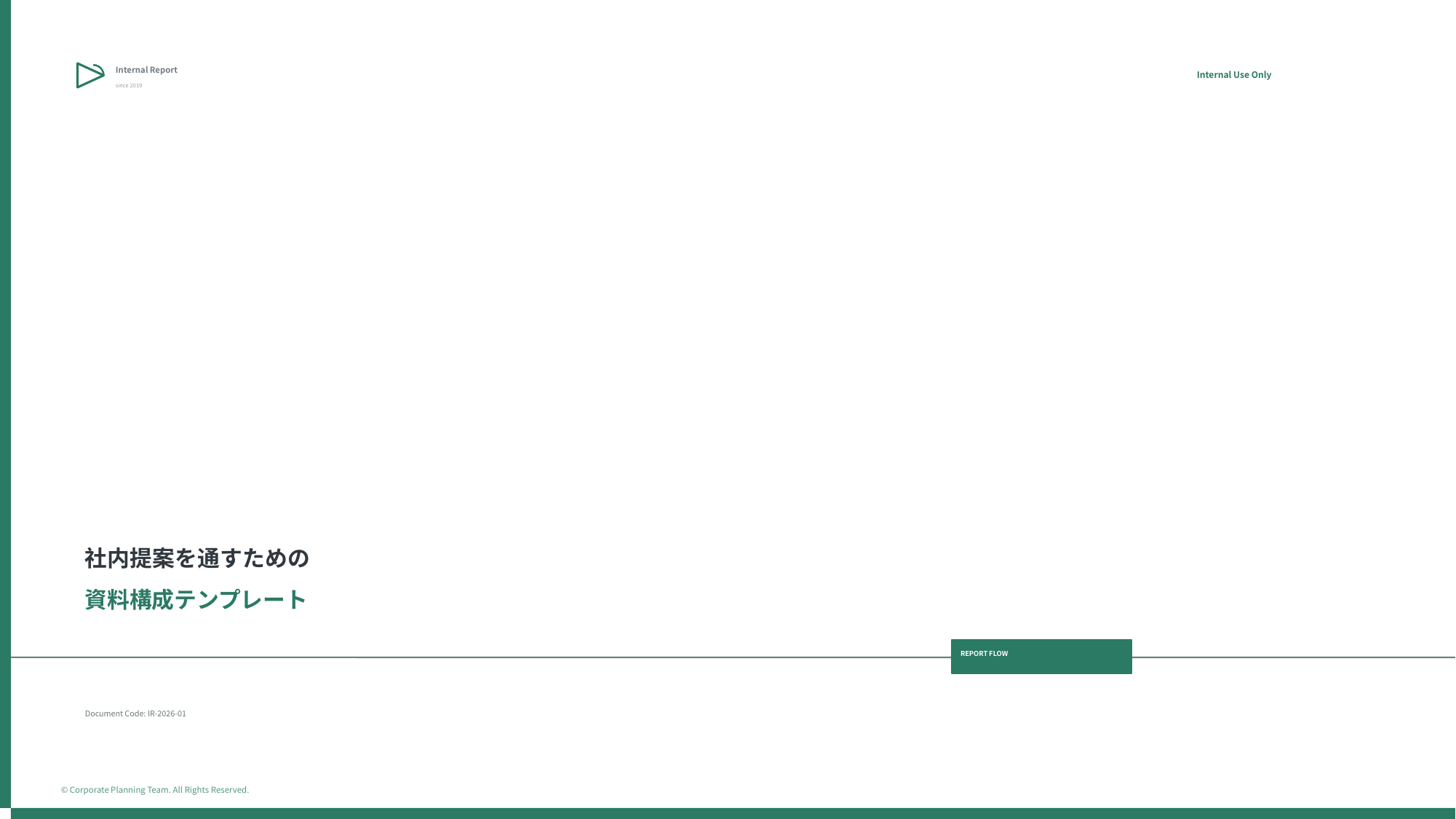

Internal Report

Internal Use Only
since 2019
社内提案を通すための
資料構成テンプレート

REPORT FLOW

Document Code: IR-2026-01
© Corporate Planning Team. All Rights Reserved.